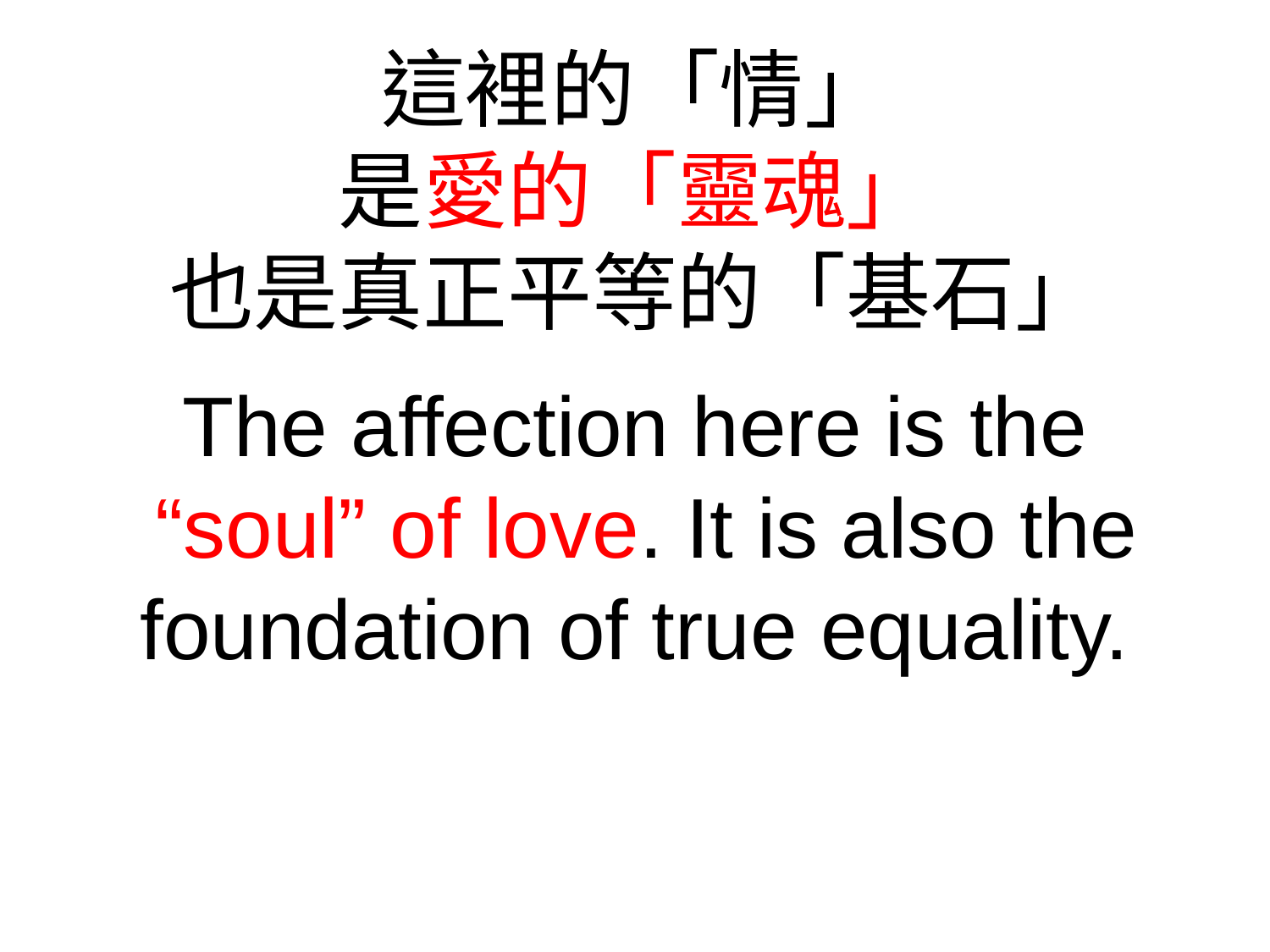

這裡的「情」
是愛的「靈魂」
也是真正平等的「基石」
The affection here is the
 “soul” of love. It is also the foundation of true equality.